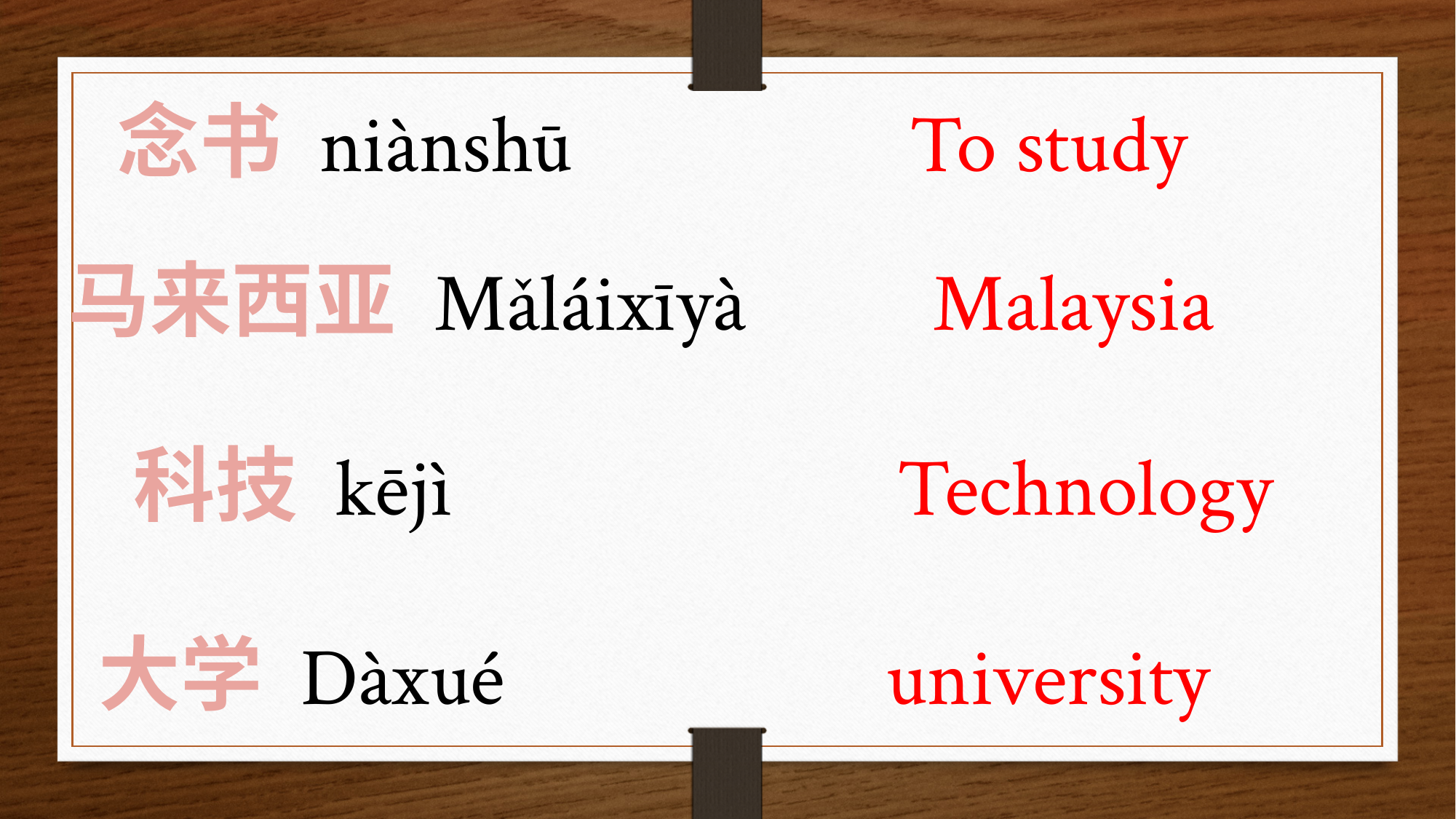

念书 niànshū
To study
马来西亚 Mǎláixīyà
Malaysia
科技 kējì
Technology
大学 Dàxué
university